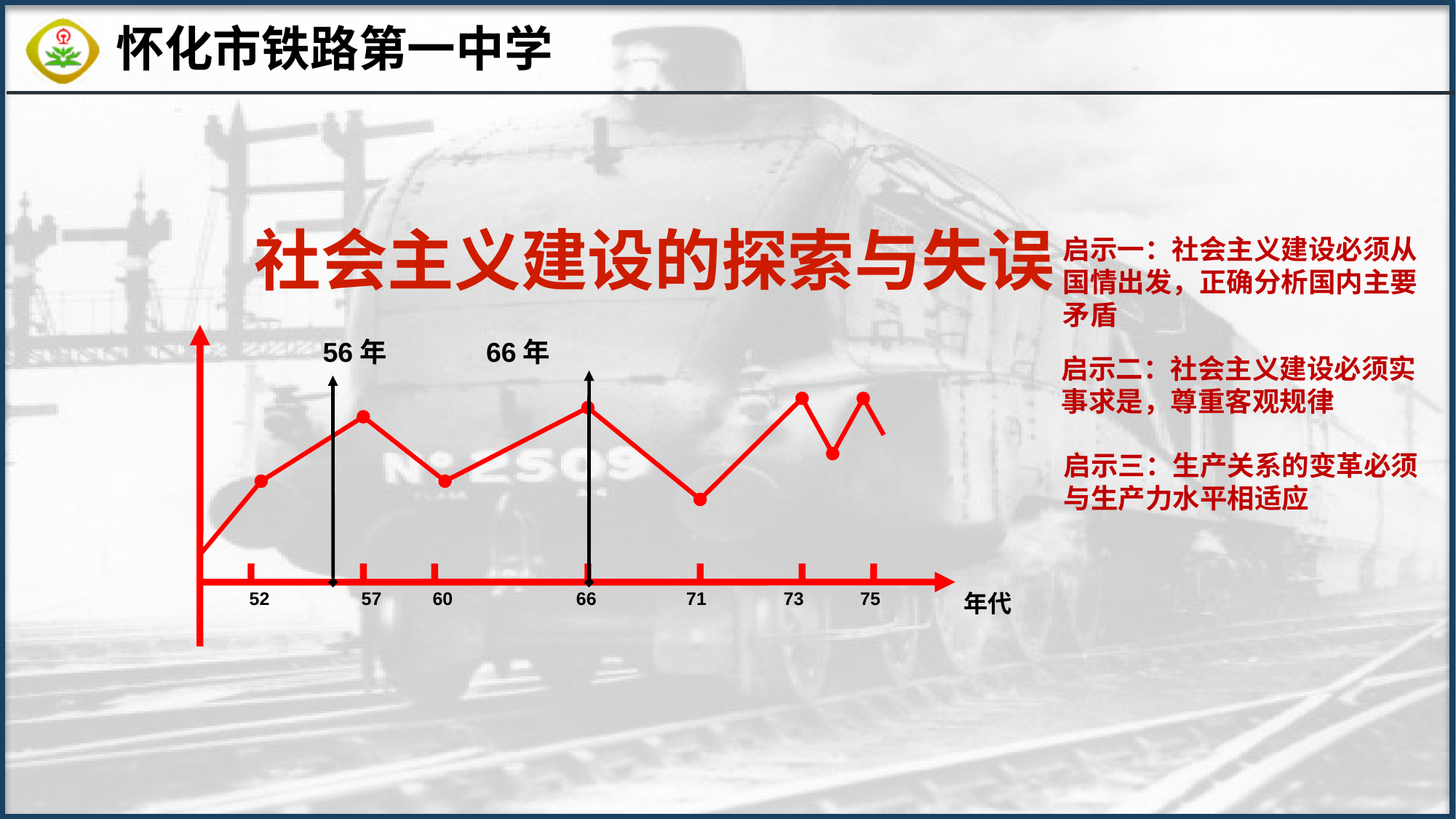

社会主义建设的探索与失误
启示一：社会主义建设必须从国情出发，正确分析国内主要矛盾

       52                  57          60　                       66　               71　            73　       75
年代
  56年               66年

启示二：社会主义建设必须实事求是，尊重客观规律
启示三：生产关系的变革必须与生产力水平相适应